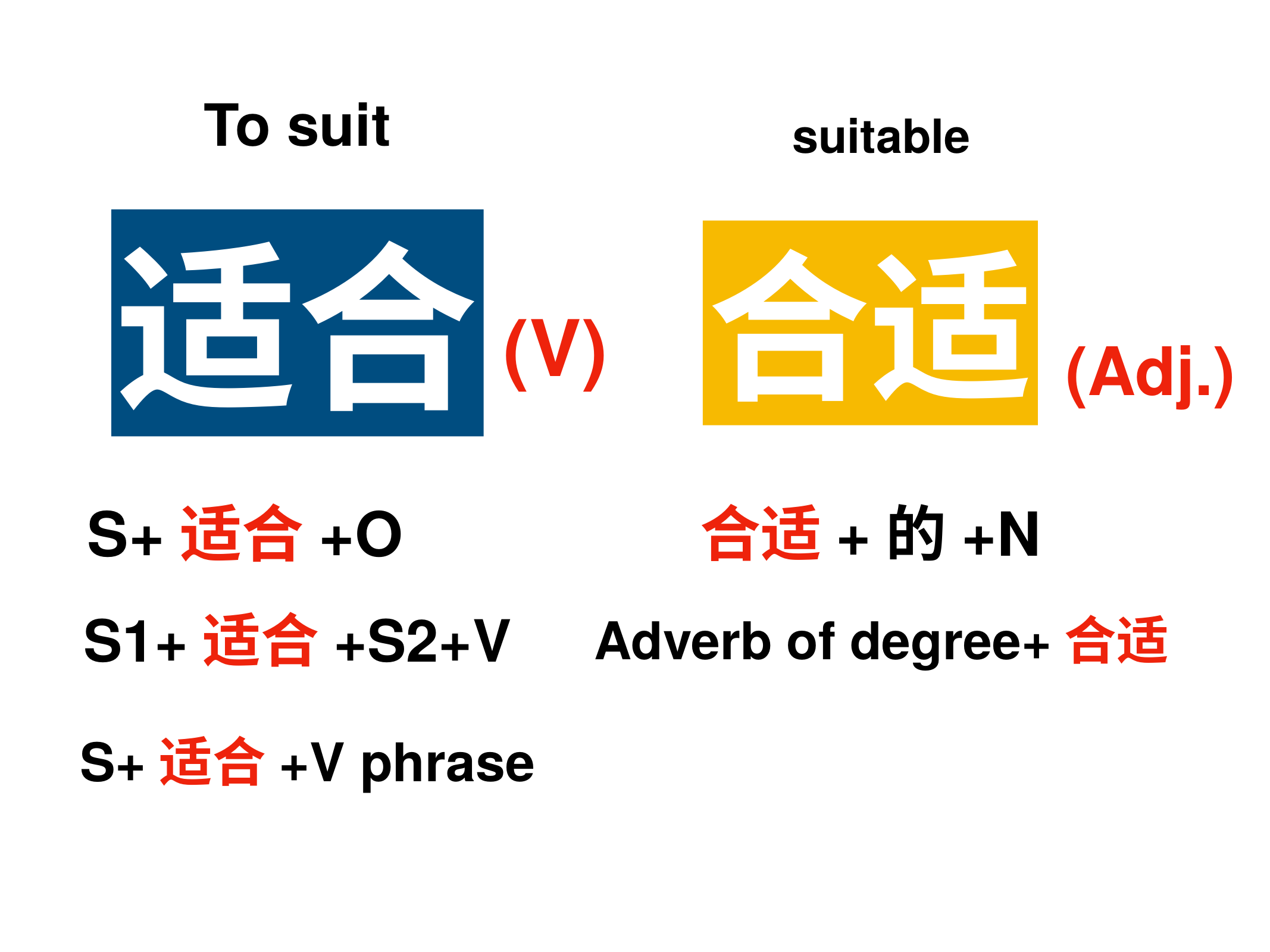

To suit
suitable
适合
(V)
合适
(Adj.)
S+适合+O
合适+的+N
S1+适合+S2+V
Adverb of degree+合适
S+适合+V phrase